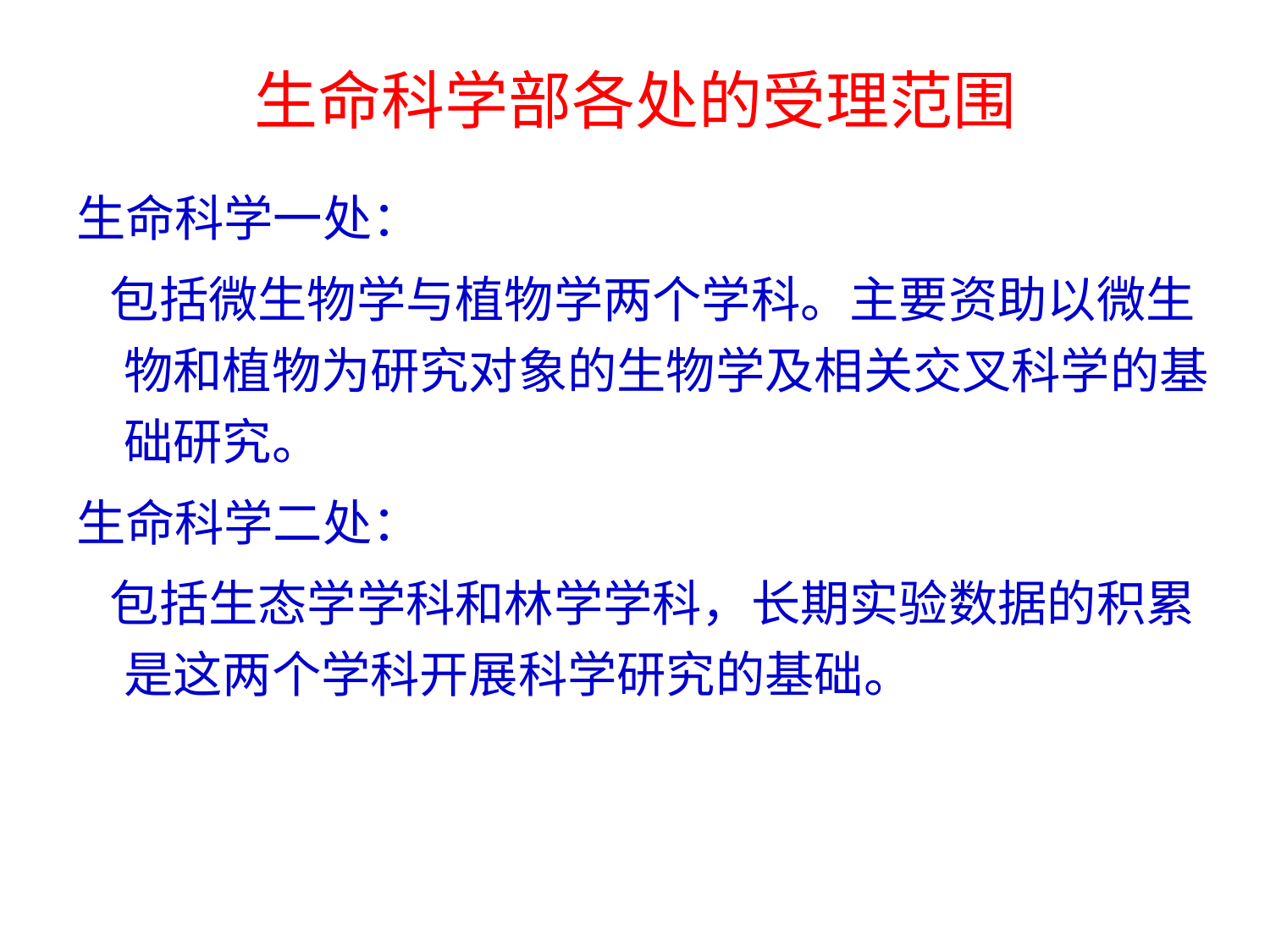

# 生命科学部各处的受理范围
生命科学一处：
  包括微生物学与植物学两个学科。主要资助以微生物和植物为研究对象的生物学及相关交叉科学的基础研究。
生命科学二处：
  包括生态学学科和林学学科，长期实验数据的积累是这两个学科开展科学研究的基础。